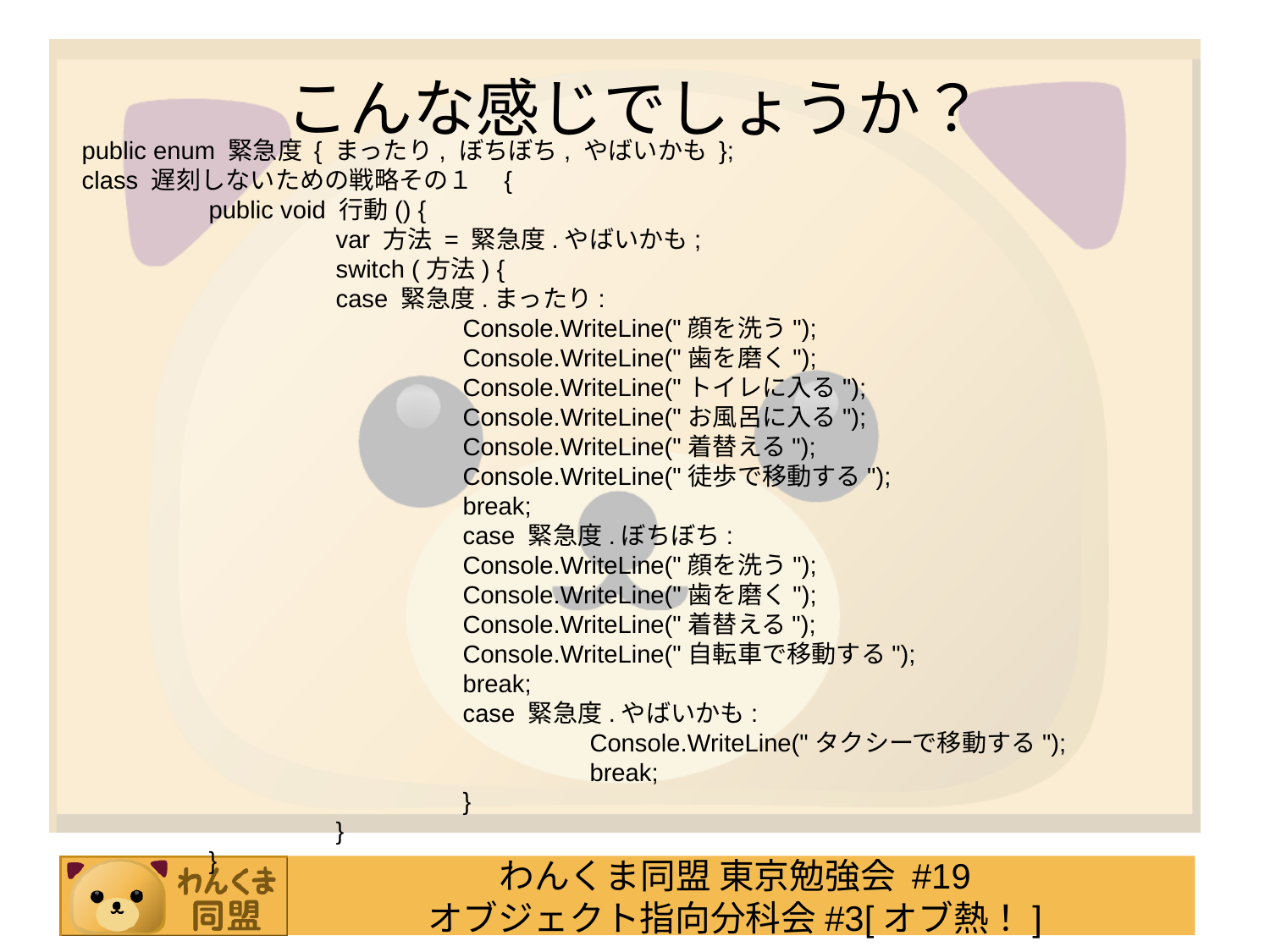

# こんな感じでしょうか？
public enum 緊急度 { まったり, ぼちぼち, やばいかも };
class 遅刻しないための戦略その１　{
	public void 行動() {
		var 方法 = 緊急度.やばいかも;
		switch (方法) {
		case 緊急度.まったり:
		Console.WriteLine("顔を洗う");
		Console.WriteLine("歯を磨く");
		Console.WriteLine("トイレに入る");
		Console.WriteLine("お風呂に入る");
		Console.WriteLine("着替える");
		Console.WriteLine("徒歩で移動する");
		break;
		case 緊急度.ぼちぼち:
		Console.WriteLine("顔を洗う");
		Console.WriteLine("歯を磨く");
		Console.WriteLine("着替える");
		Console.WriteLine("自転車で移動する");
		break;
		case 緊急度.やばいかも:
			Console.WriteLine("タクシーで移動する");
			break;
		}
　　	}
}